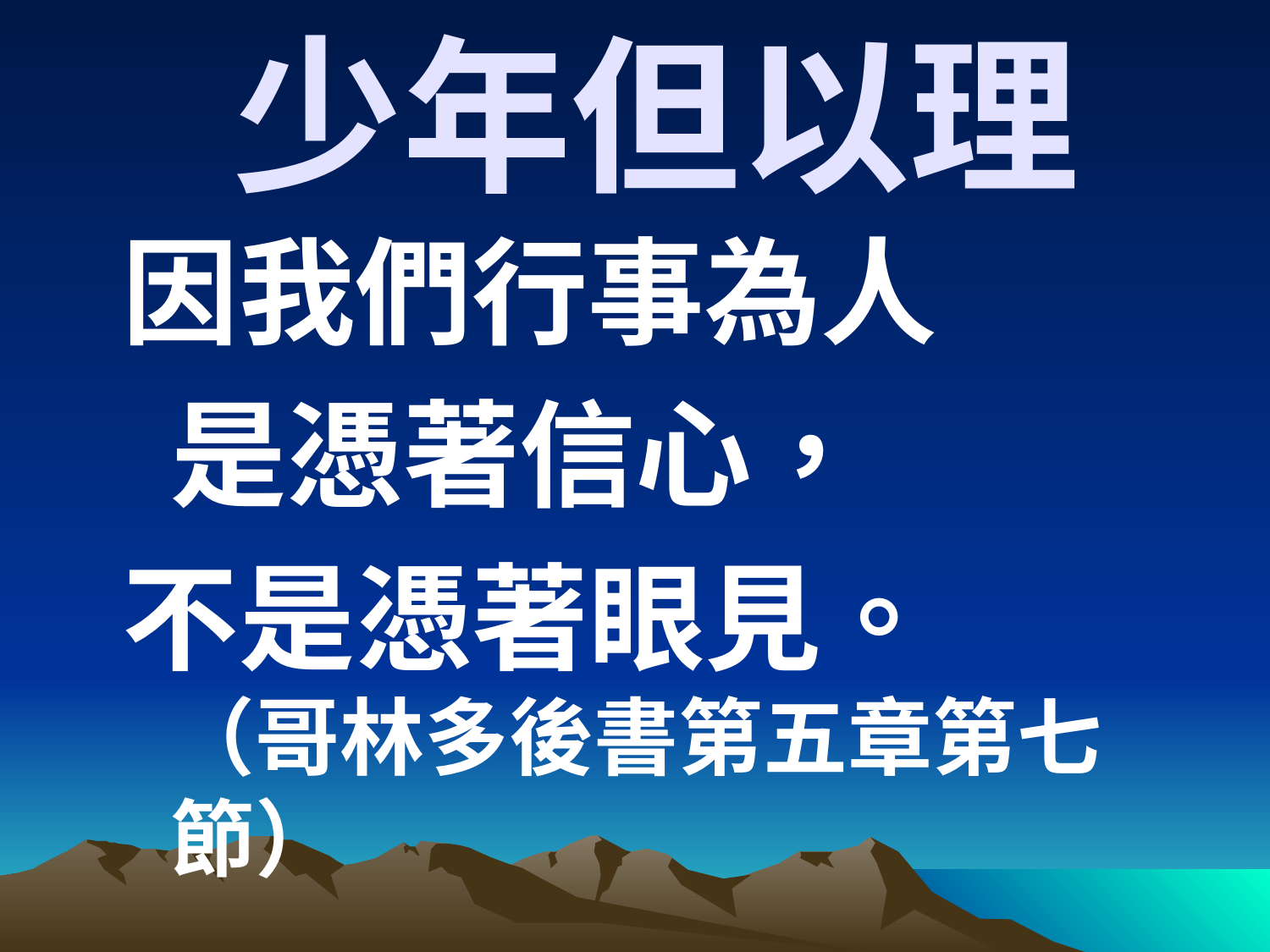

# 少年但以理
因我們行事為人
	是憑著信心，
不是憑著眼見。		 （哥林多後書第五章第七節）